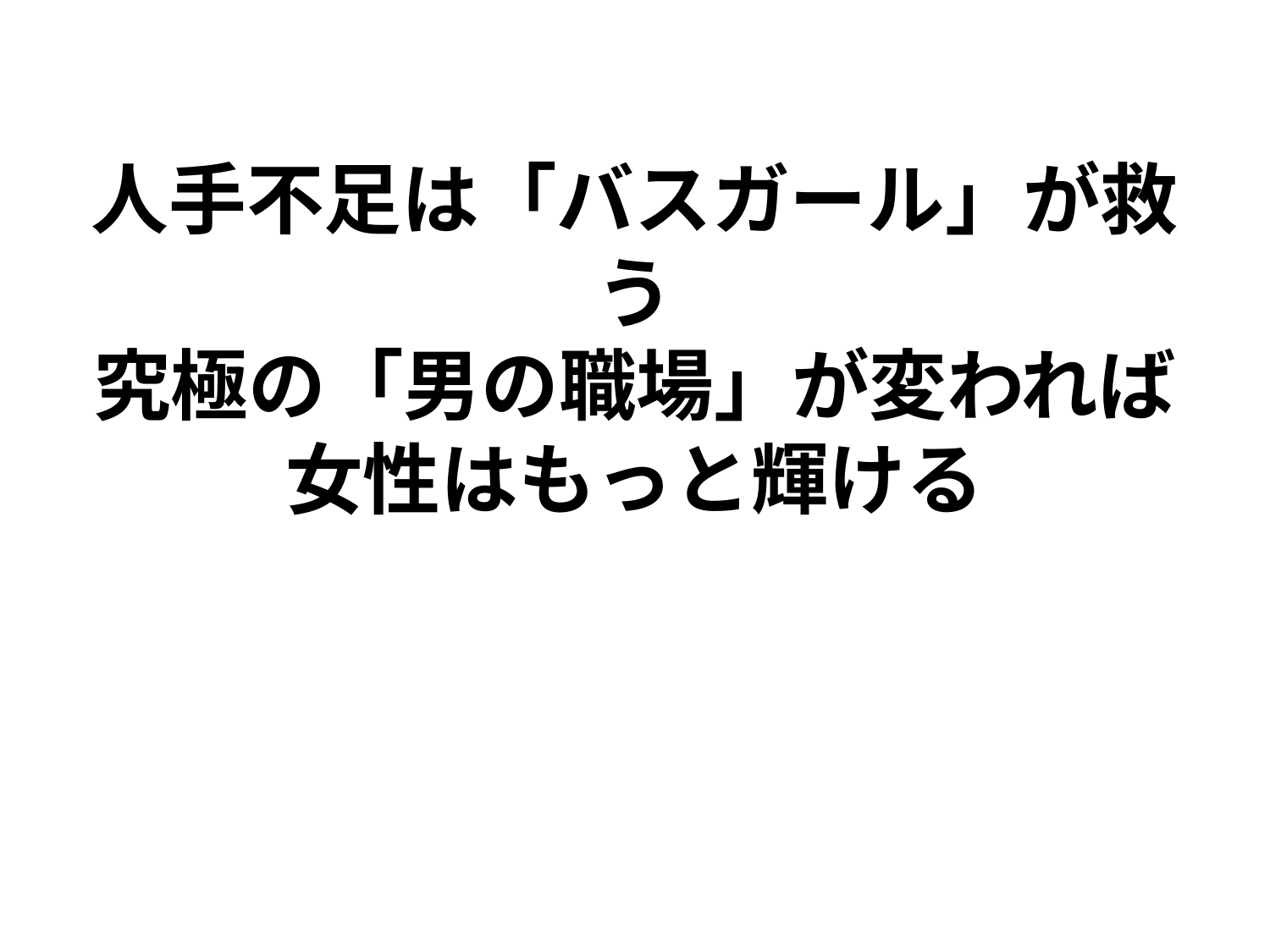

# 人手不足は「バスガール」が救う 究極の「男の職場」が変われば女性はもっと輝ける